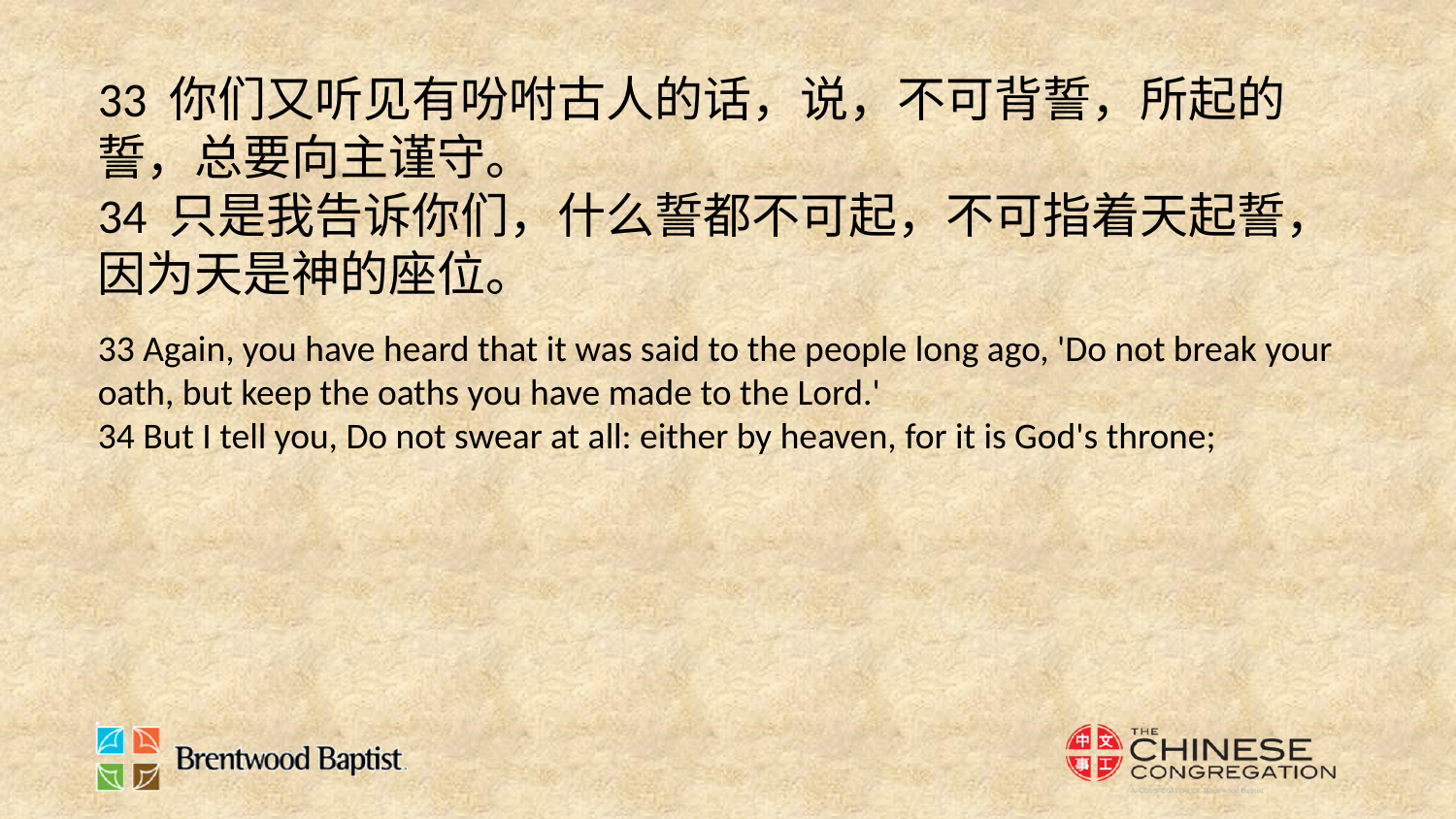

33 你们又听见有吩咐古人的话，说，不可背誓，所起的誓，总要向主谨守。
34 只是我告诉你们，什么誓都不可起，不可指着天起誓，因为天是神的座位。

33 Again, you have heard that it was said to the people long ago, 'Do not break your oath, but keep the oaths you have made to the Lord.'
34 But I tell you, Do not swear at all: either by heaven, for it is God's throne;